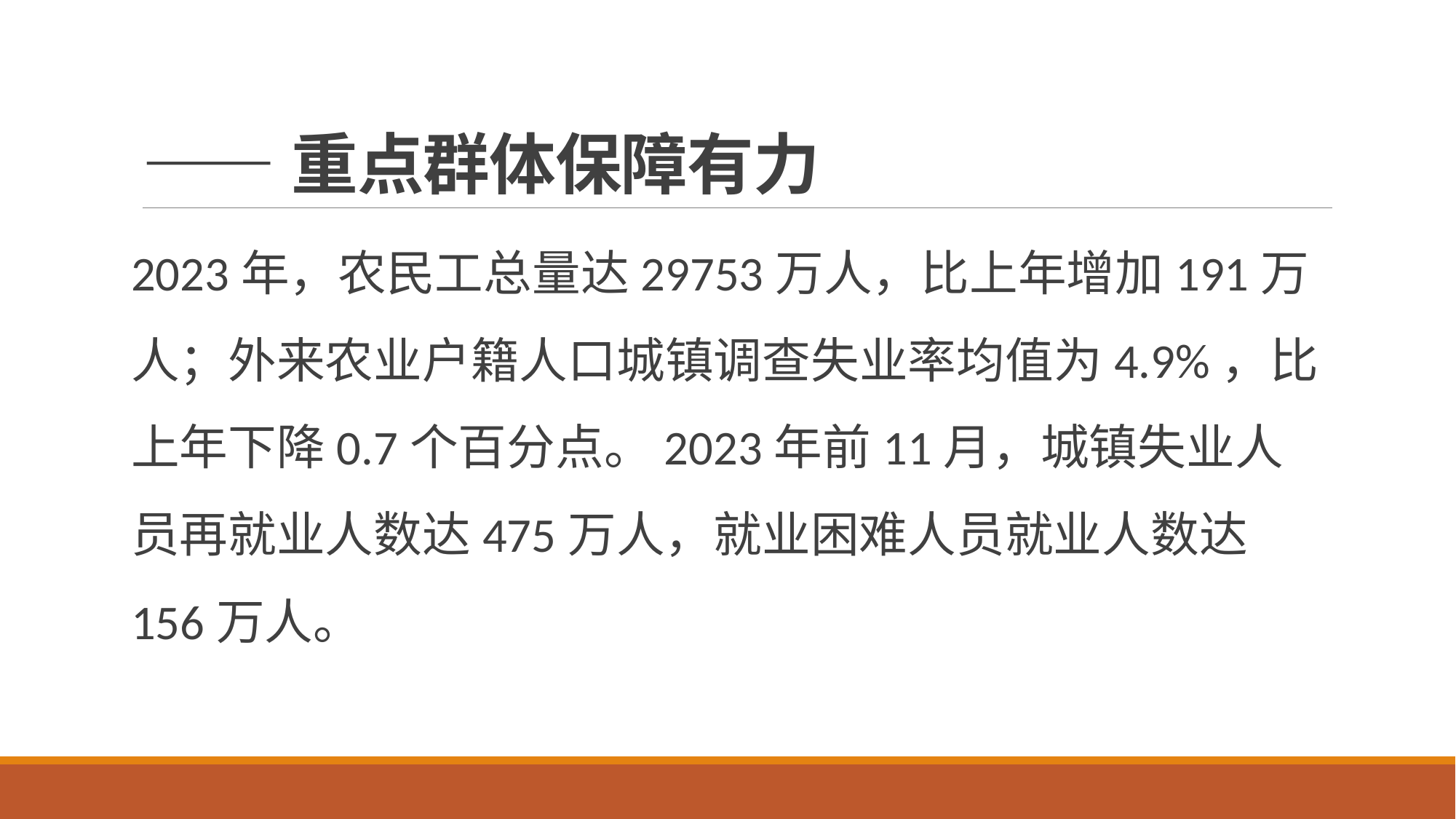

# ——重点群体保障有力
2023年，农民工总量达29753万人，比上年增加191万人；外来农业户籍人口城镇调查失业率均值为4.9%，比上年下降0.7个百分点。2023年前11月，城镇失业人员再就业人数达475万人，就业困难人员就业人数达156万人。